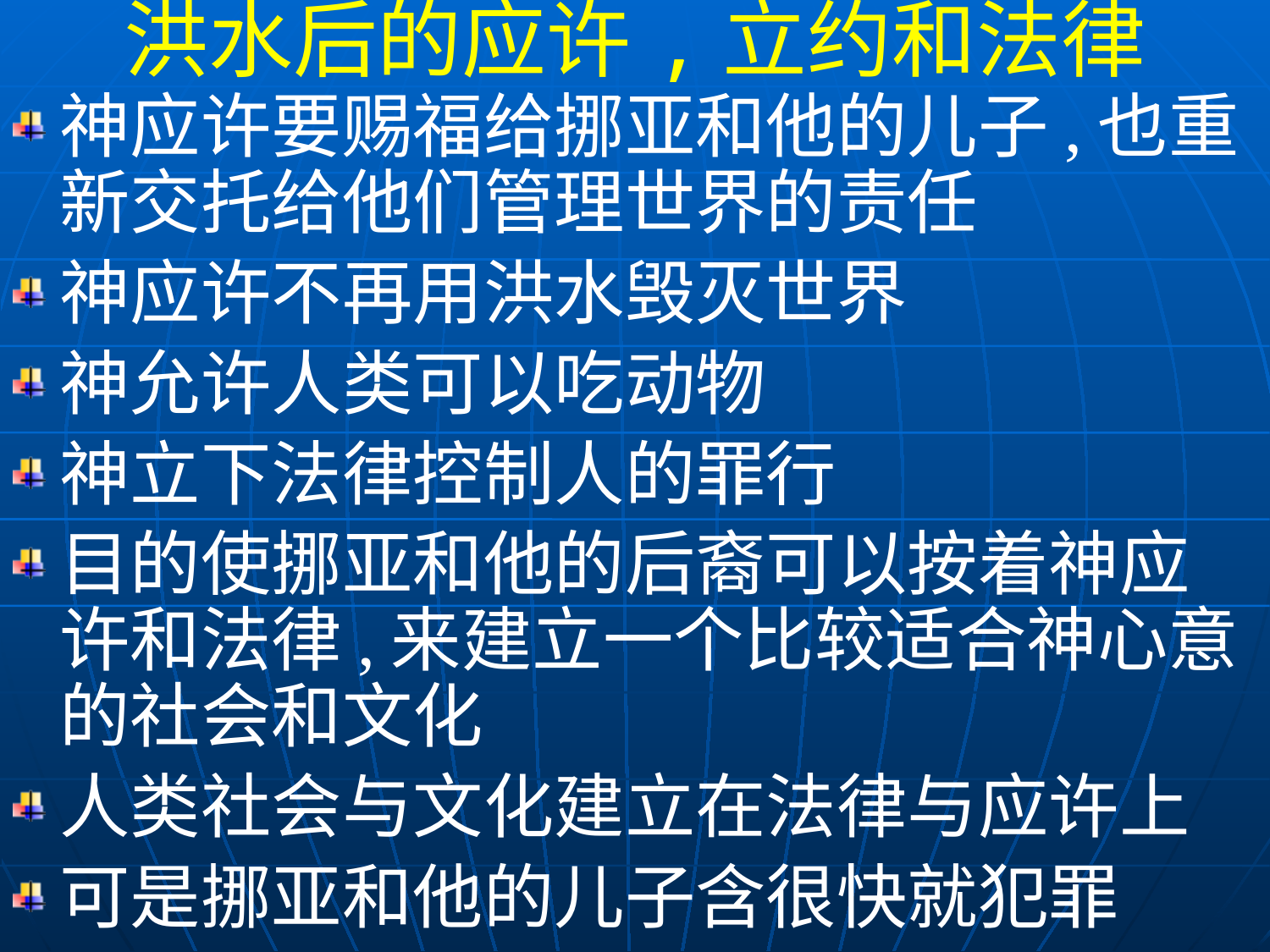

洪水后的应许,立约和法律
神应许要赐福给挪亚和他的儿子,也重新交托给他们管理世界的责任
神应许不再用洪水毁灭世界
神允许人类可以吃动物
神立下法律控制人的罪行
目的使挪亚和他的后裔可以按着神应许和法律,来建立一个比较适合神心意的社会和文化
人类社会与文化建立在法律与应许上
可是挪亚和他的儿子含很快就犯罪